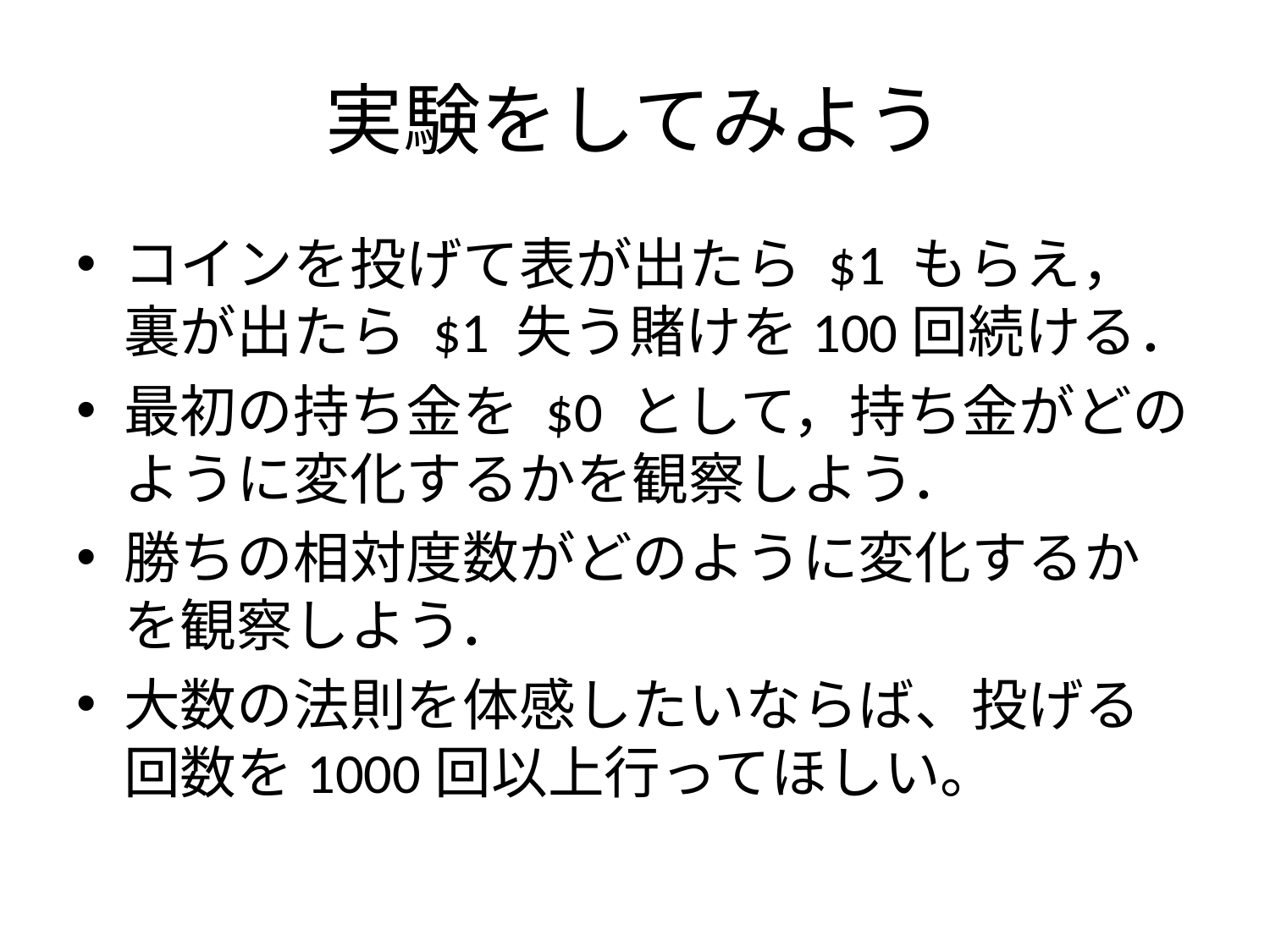

# 実験をしてみよう
コインを投げて表が出たら $1 もらえ，裏が出たら $1 失う賭けを100回続ける．
最初の持ち金を $0 として，持ち金がどのように変化するかを観察しよう．
勝ちの相対度数がどのように変化するかを観察しよう．
大数の法則を体感したいならば、投げる回数を1000回以上行ってほしい。